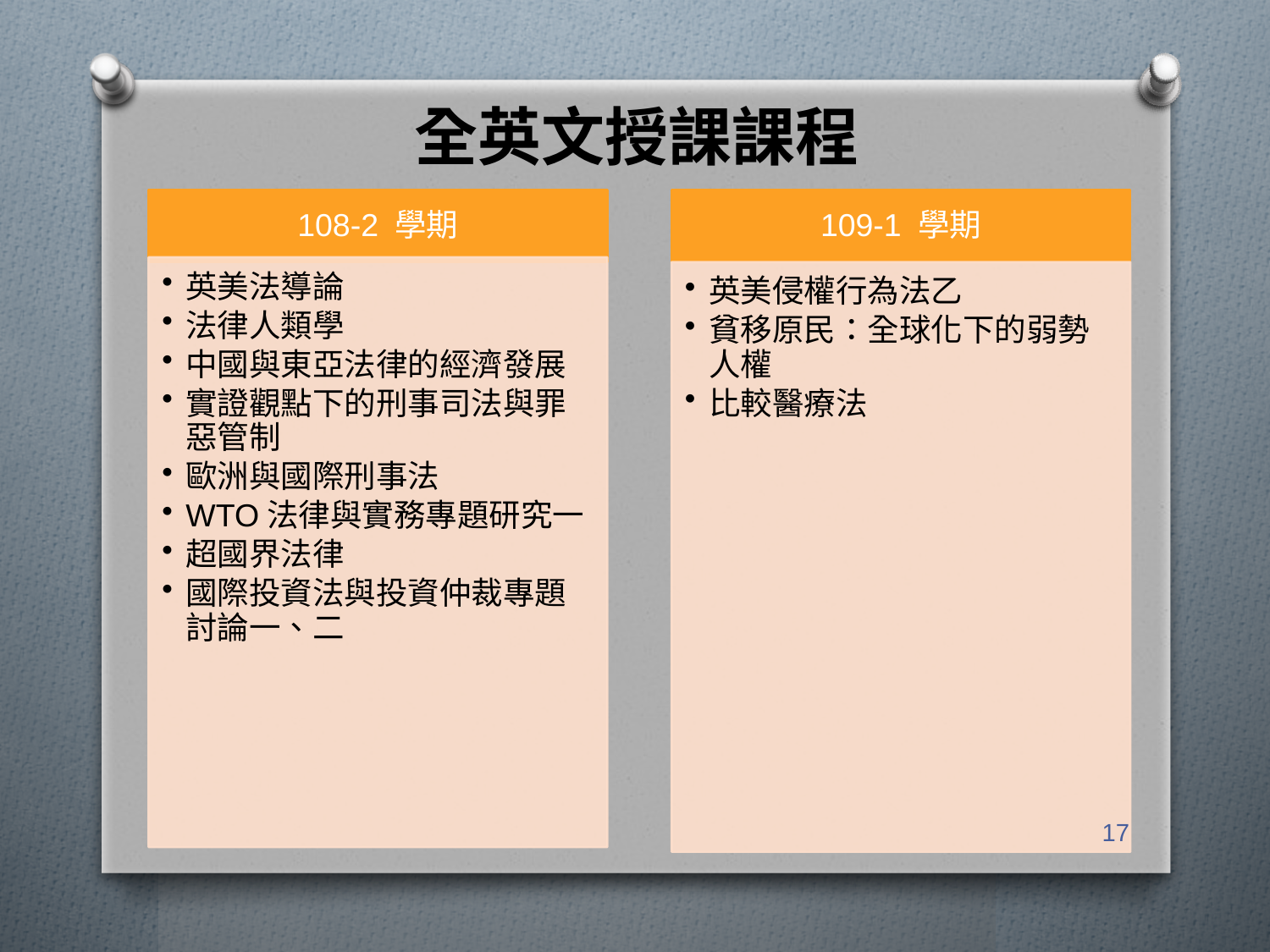

# 全英文授課課程
108-2 學期
英美法導論
法律人類學
中國與東亞法律的經濟發展
實證觀點下的刑事司法與罪惡管制
歐洲與國際刑事法
WTO法律與實務專題研究一
超國界法律
國際投資法與投資仲裁專題討論一、二
109-1 學期
英美侵權行為法乙
貧移原民：全球化下的弱勢人權
比較醫療法
17